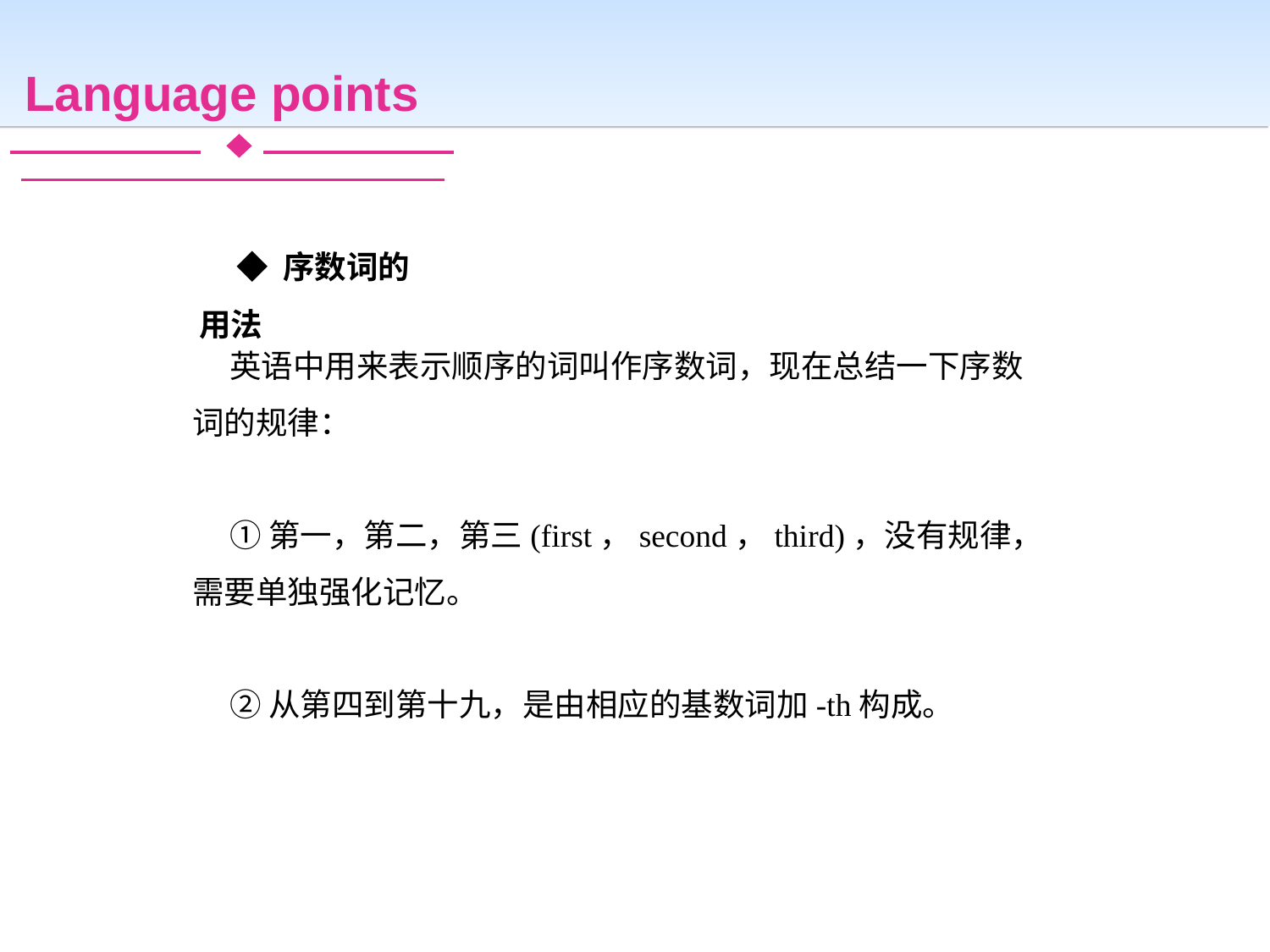

Language points

◆ 序数词的用法
英语中用来表示顺序的词叫作序数词，现在总结一下序数词的规律：
①第一，第二，第三(first，second，third)，没有规律，需要单独强化记忆。
②从第四到第十九，是由相应的基数词加-th构成。